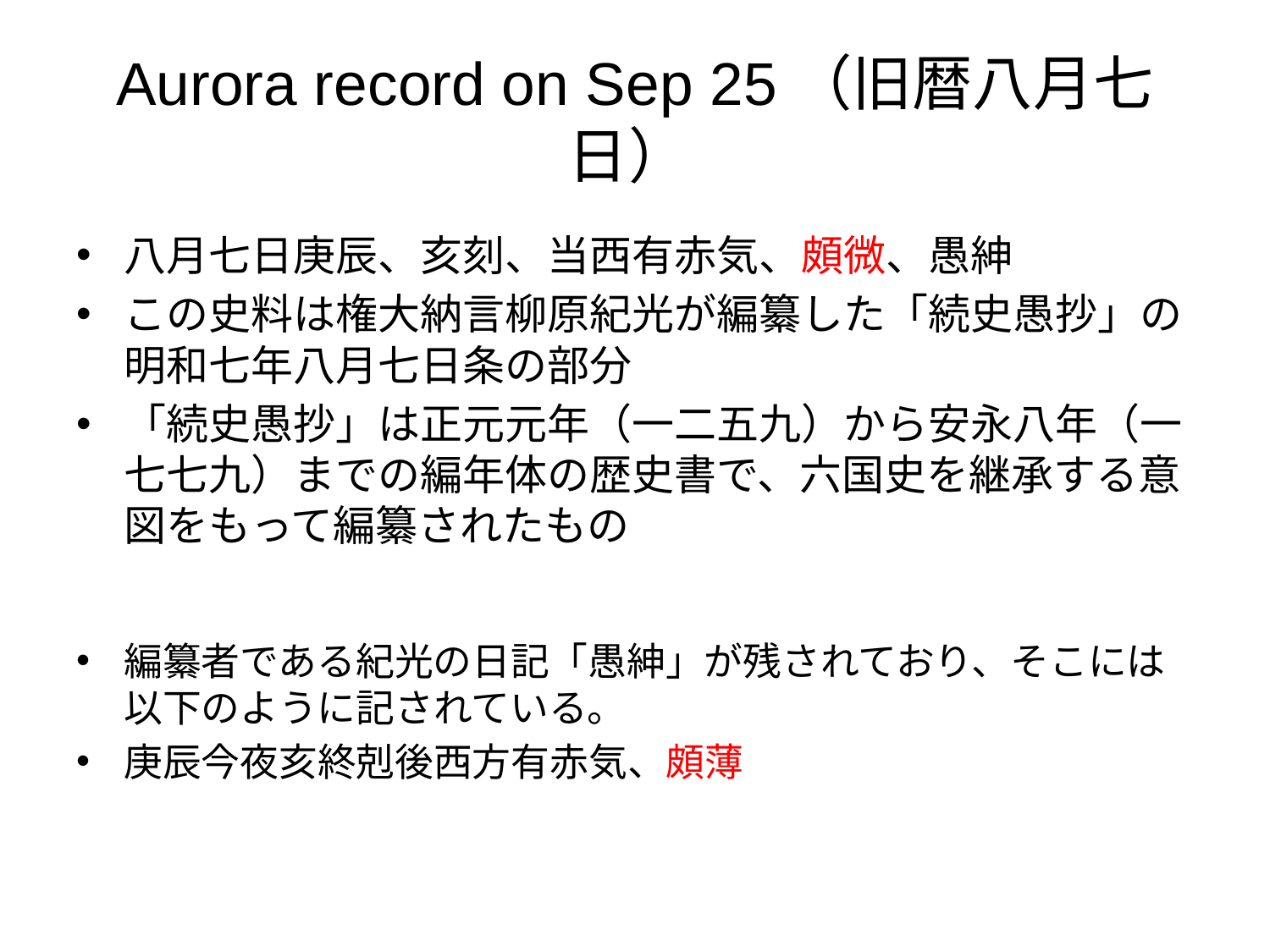

# Aurora record on Sep 25（旧暦八月七日）
八月七日庚辰、亥刻、当西有赤気、頗微、愚紳
この史料は権大納言柳原紀光が編纂した「続史愚抄」の明和七年八月七日条の部分
「続史愚抄」は正元元年（一二五九）から安永八年（一七七九）までの編年体の歴史書で、六国史を継承する意図をもって編纂されたもの

編纂者である紀光の日記「愚紳」が残されており、そこには以下のように記されている。
庚辰今夜亥終剋後西方有赤気、頗薄